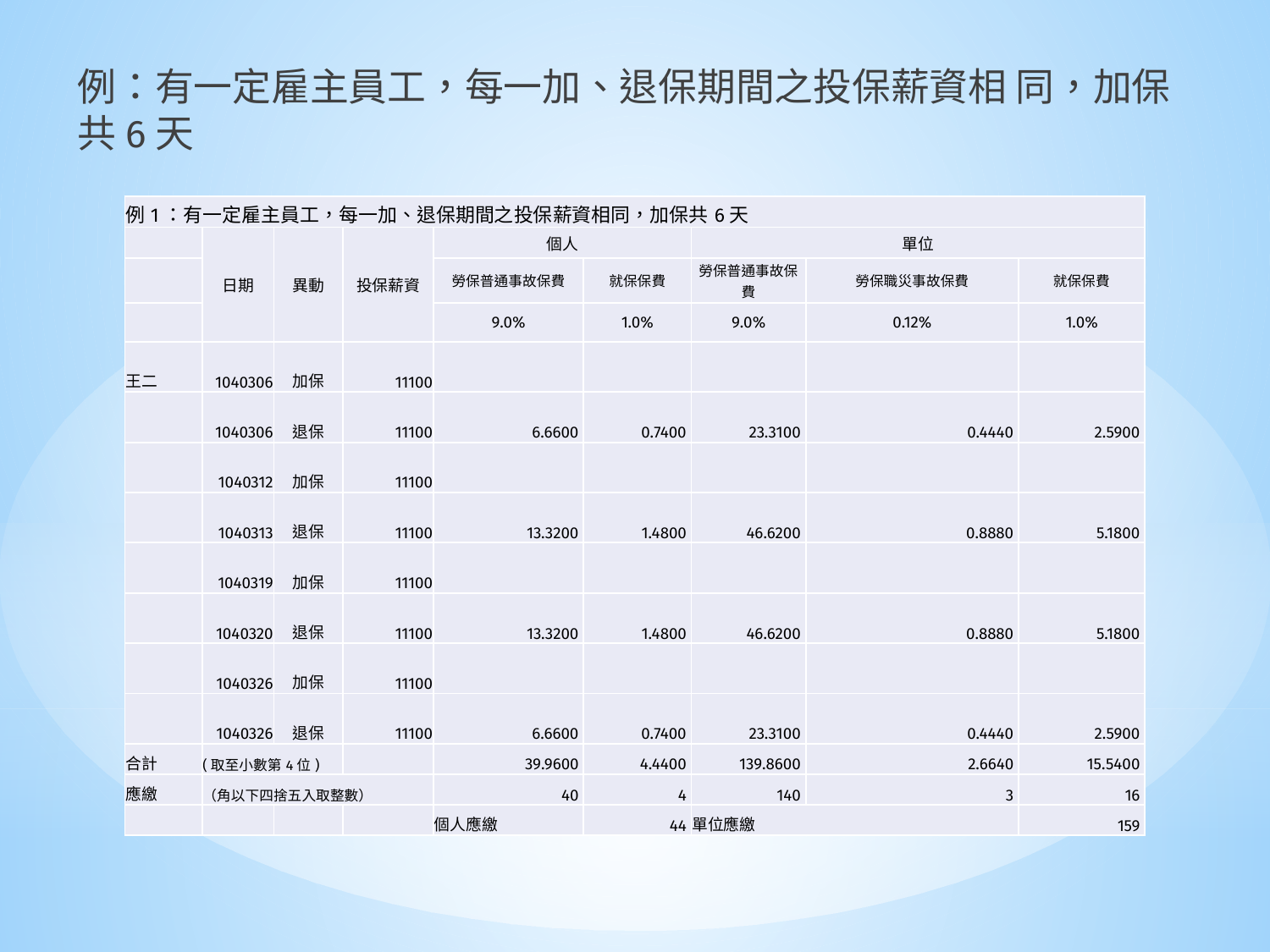

例：有一定雇主員工，每一加、退保期間之投保薪資相 同，加保共6天

| 例1：有一定雇主員工，每一加、退保期間之投保薪資相同，加保共6天 |  |  |  |  |  |  |  |  |
| --- | --- | --- | --- | --- | --- | --- | --- | --- |
|  | 日期 | 異動 | 投保薪資 | 個人 |  | 單位 |  |  |
|  |  |  |  | 勞保普通事故保費 | 就保保費 | 勞保普通事故保費 | 勞保職災事故保費 | 就保保費 |
|  |  |  |  | 9.0% | 1.0% | 9.0% | 0.12% | 1.0% |
| 王二 | 1040306 | 加保 | 11100 |  |  |  |  |  |
|  | 1040306 | 退保 | 11100 | 6.6600 | 0.7400 | 23.3100 | 0.4440 | 2.5900 |
|  | 1040312 | 加保 | 11100 |  |  |  |  |  |
|  | 1040313 | 退保 | 11100 | 13.3200 | 1.4800 | 46.6200 | 0.8880 | 5.1800 |
|  | 1040319 | 加保 | 11100 |  |  |  |  |  |
|  | 1040320 | 退保 | 11100 | 13.3200 | 1.4800 | 46.6200 | 0.8880 | 5.1800 |
|  | 1040326 | 加保 | 11100 |  |  |  |  |  |
|  | 1040326 | 退保 | 11100 | 6.6600 | 0.7400 | 23.3100 | 0.4440 | 2.5900 |
| 合計 | (取至小數第4位) |  |  | 39.9600 | 4.4400 | 139.8600 | 2.6640 | 15.5400 |
| 應繳 | （角以下四捨五入取整數） |  |  | 40 | 4 | 140 | 3 | 16 |
|  |  |  |  | 個人應繳 | 44 | 單位應繳 |  | 159 |